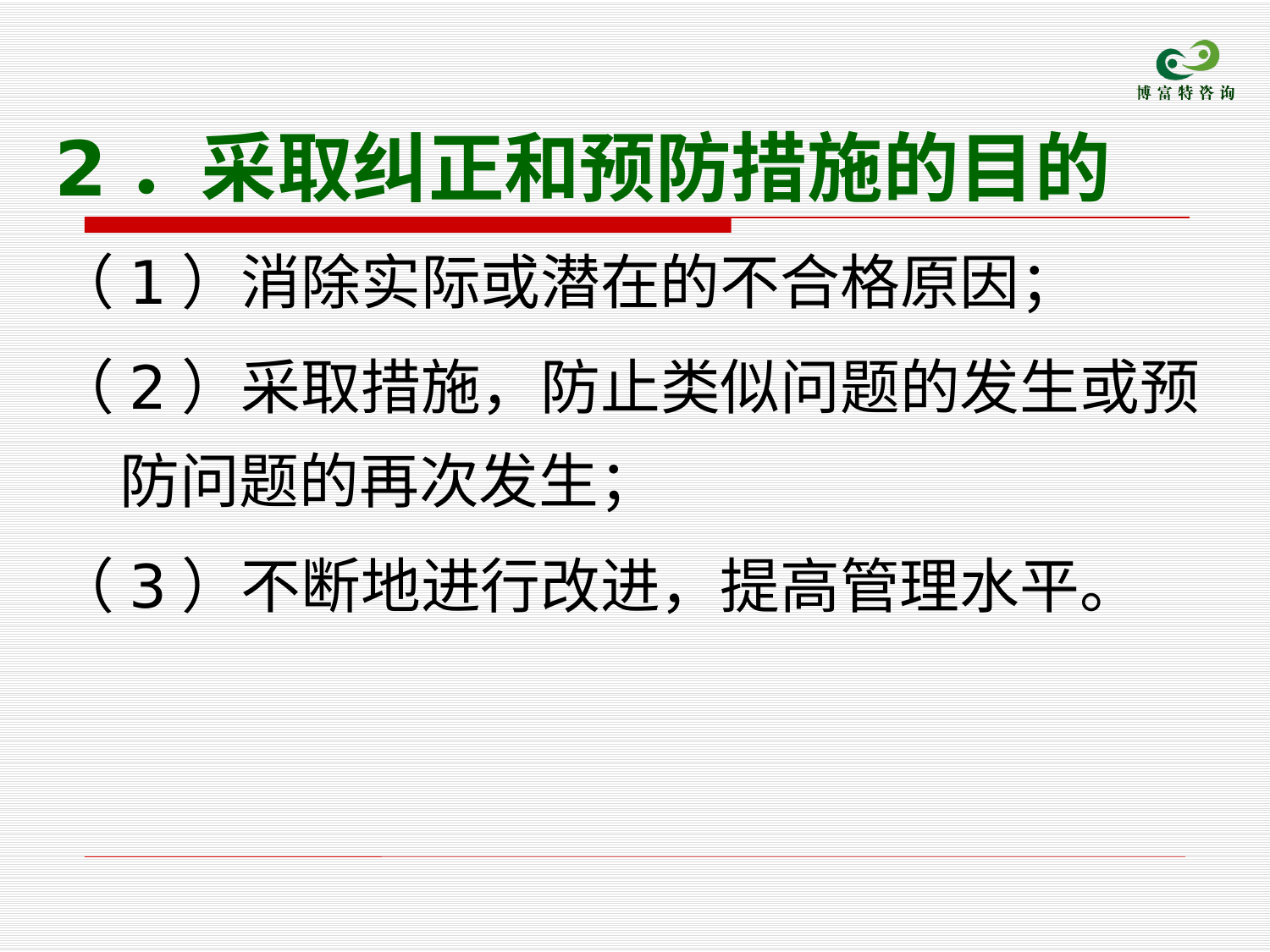

2．采取纠正和预防措施的目的
（1）消除实际或潜在的不合格原因；
（2）采取措施，防止类似问题的发生或预防问题的再次发生；
（3）不断地进行改进，提高管理水平。

771